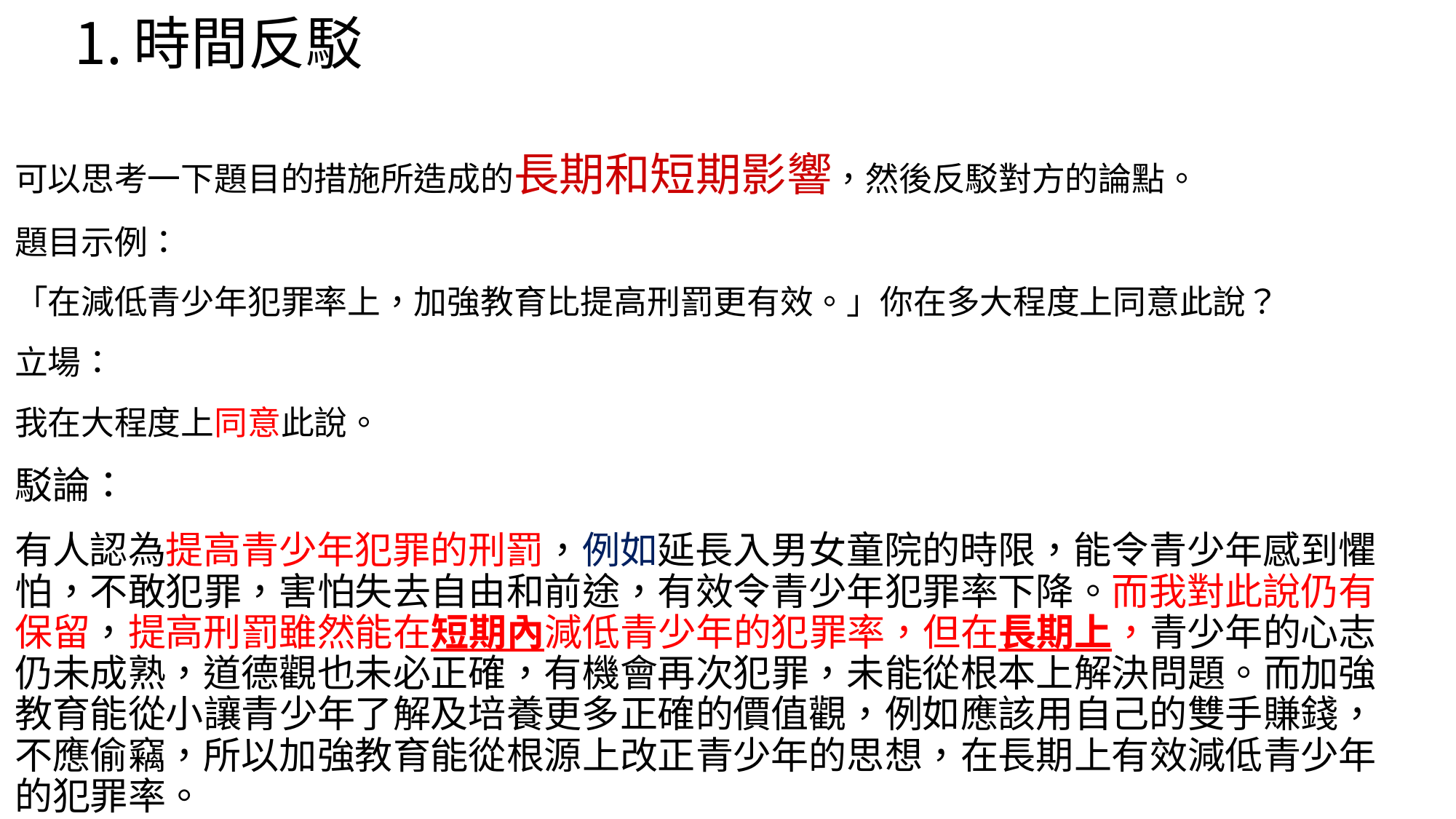

# 時間反駁
可以思考一下題目的措施所造成的長期和短期影響，然後反駁對方的論點。
題目示例：
「在減低青少年犯罪率上，加強教育比提高刑罰更有效。」你在多大程度上同意此說？
立場：
我在大程度上同意此說。
駁論：
有人認為提高青少年犯罪的刑罰，例如延長入男女童院的時限，能令青少年感到懼怕，不敢犯罪，害怕失去自由和前途，有效令青少年犯罪率下降。而我對此說仍有保留，提高刑罰雖然能在短期內減低青少年的犯罪率，但在長期上，青少年的心志仍未成熟，道德觀也未必正確，有機會再次犯罪，未能從根本上解決問題。而加強教育能從小讓青少年了解及培養更多正確的價值觀，例如應該用自己的雙手賺錢，不應偷竊，所以加強教育能從根源上改正青少年的思想，在長期上有效減低青少年的犯罪率。